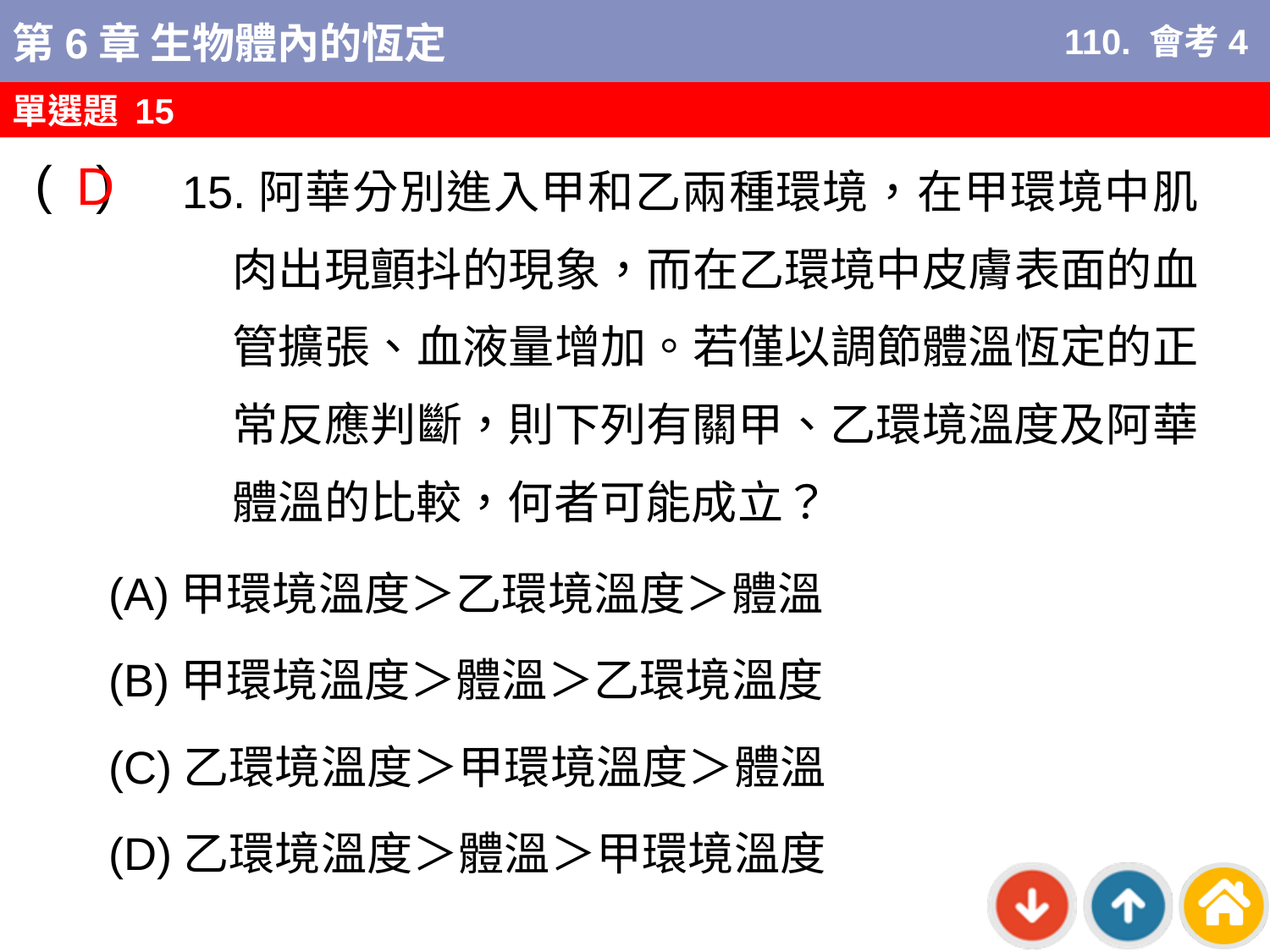

110. 會考4
單選題 15
D
(   )
15.阿華分別進入甲和乙兩種環境，在甲環境中肌肉出現顫抖的現象，而在乙環境中皮膚表面的血管擴張、血液量增加。若僅以調節體溫恆定的正常反應判斷，則下列有關甲、乙環境溫度及阿華體溫的比較，何者可能成立？
(A)甲環境溫度＞乙環境溫度＞體溫
(B)甲環境溫度＞體溫＞乙環境溫度
(C)乙環境溫度＞甲環境溫度＞體溫
(D)乙環境溫度＞體溫＞甲環境溫度